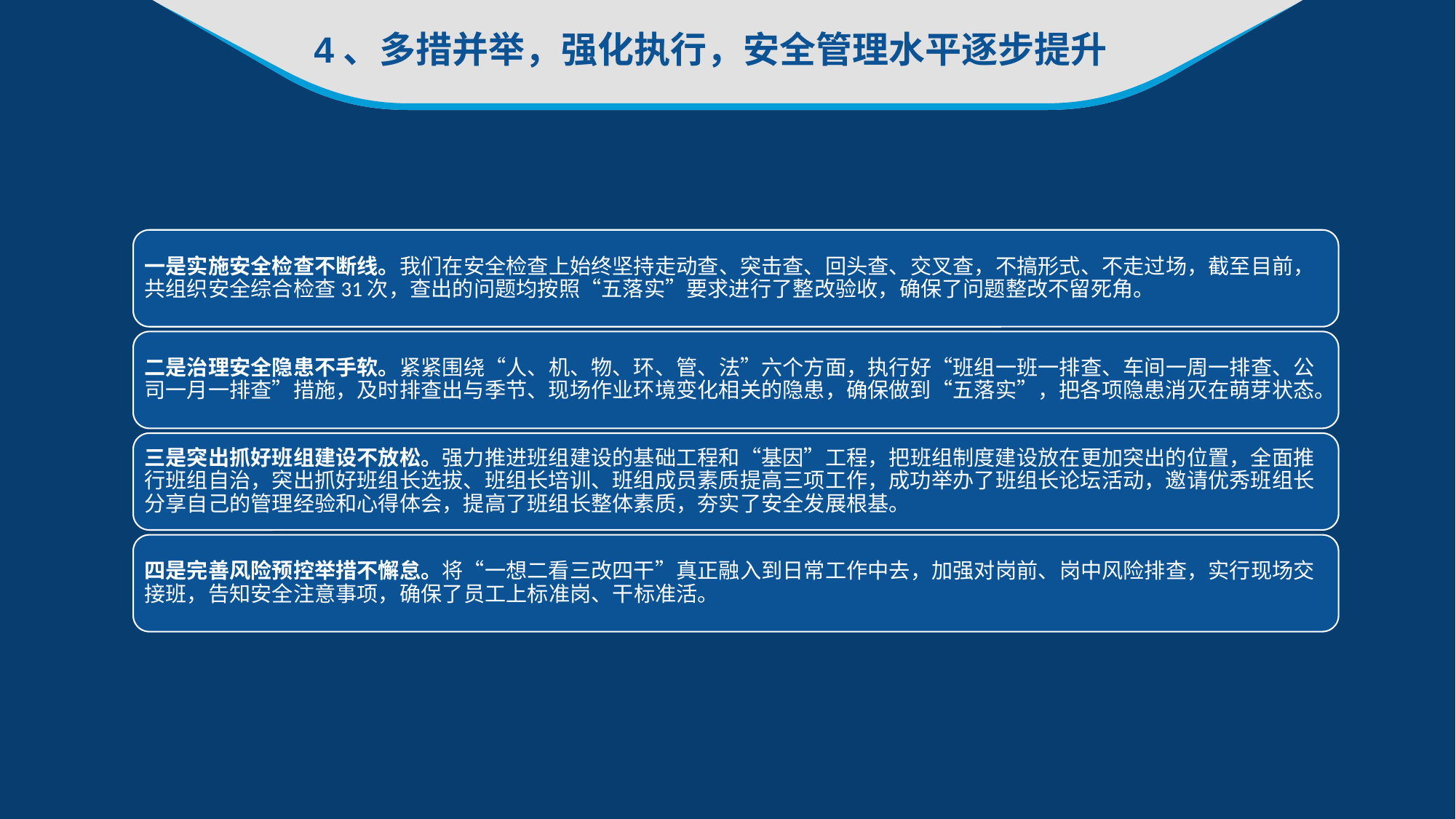

4、多措并举，强化执行，安全管理水平逐步提升
一是实施安全检查不断线。我们在安全检查上始终坚持走动查、突击查、回头查、交叉查，不搞形式、不走过场，截至目前，共组织安全综合检查31次，查出的问题均按照“五落实”要求进行了整改验收，确保了问题整改不留死角。
二是治理安全隐患不手软。紧紧围绕“人、机、物、环、管、法”六个方面，执行好“班组一班一排查、车间一周一排查、公司一月一排查”措施，及时排查出与季节、现场作业环境变化相关的隐患，确保做到“五落实”，把各项隐患消灭在萌芽状态。
三是突出抓好班组建设不放松。强力推进班组建设的基础工程和“基因”工程，把班组制度建设放在更加突出的位置，全面推行班组自治，突出抓好班组长选拔、班组长培训、班组成员素质提高三项工作，成功举办了班组长论坛活动，邀请优秀班组长分享自己的管理经验和心得体会，提高了班组长整体素质，夯实了安全发展根基。
四是完善风险预控举措不懈怠。将“一想二看三改四干”真正融入到日常工作中去，加强对岗前、岗中风险排查，实行现场交接班，告知安全注意事项，确保了员工上标准岗、干标准活。